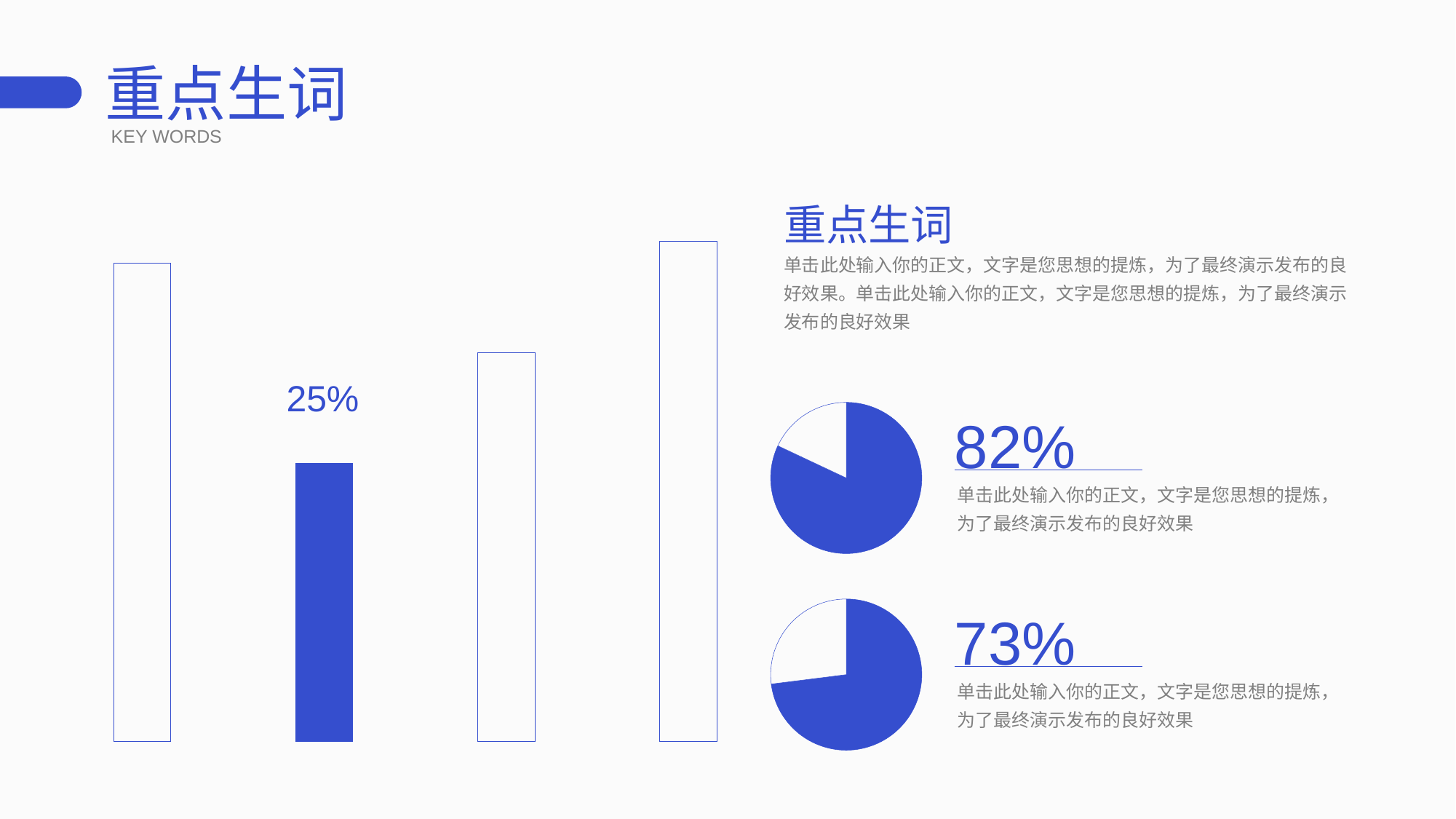

重点生词

KEY WORDS

### Chart

| Category | 系列 1 |
|---|---|
| 类别 1 | 4.3 |
| 类别 2 | 2.5 |
| 类别 3 | 3.5 |
| 类别 4 | 4.5 |
重点生词
单击此处输入你的正文，文字是您思想的提炼，为了最终演示发布的良好效果。单击此处输入你的正文，文字是您思想的提炼，为了最终演示发布的良好效果
25%

### Chart

| Category | 重点生词1 |
|---|---|
| 难度 | 8.2 |
| 掌握度 | 1.8 |
82%
单击此处输入你的正文，文字是您思想的提炼，为了最终演示发布的良好效果

### Chart

| Category | 重点生词1 |
|---|---|
| 难度 | 7.3 |
| 掌握度 | 2.7 |
73%
单击此处输入你的正文，文字是您思想的提炼，为了最终演示发布的良好效果